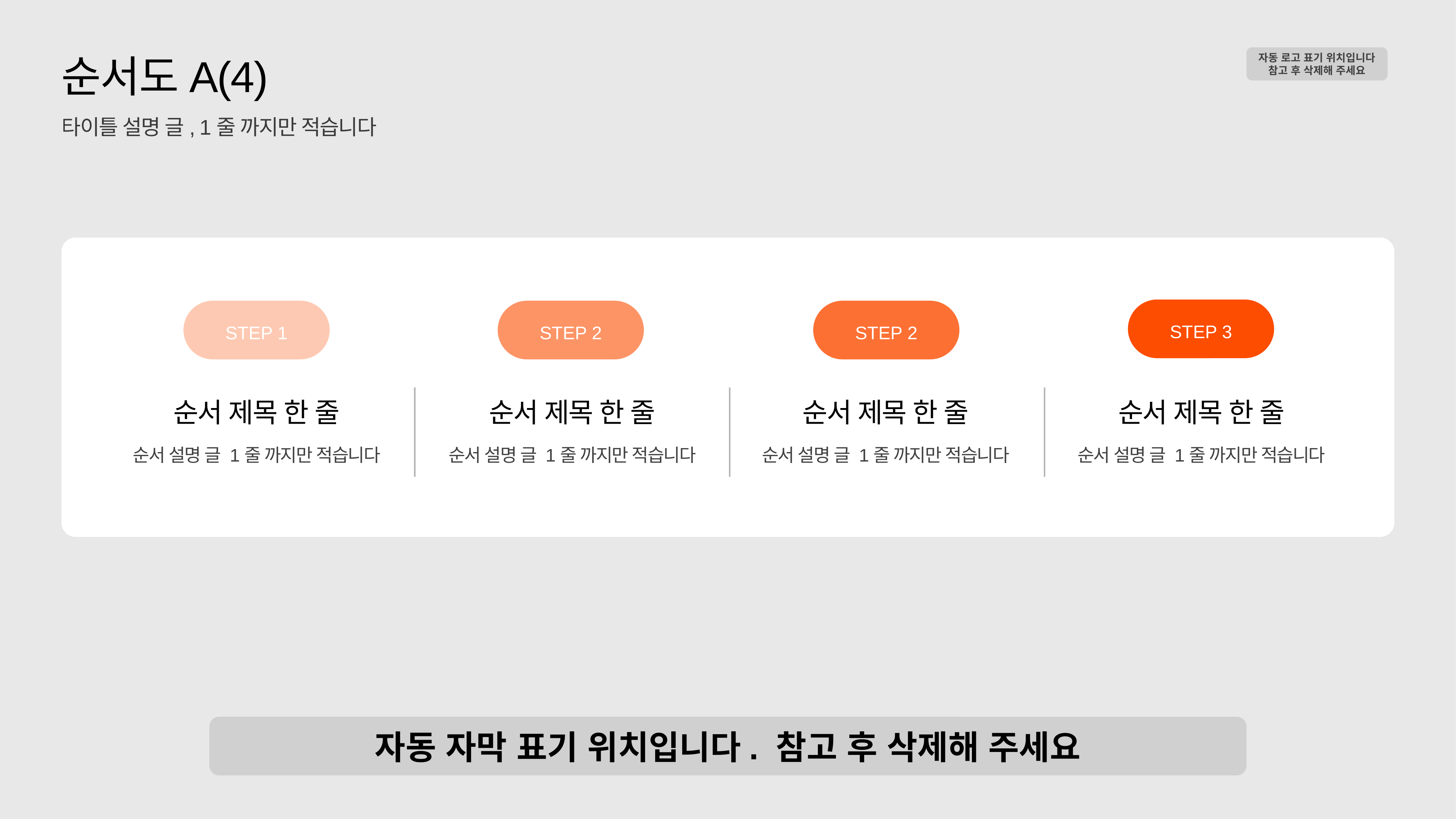

자동 로고 표기 위치입니다
참고 후 삭제해 주세요
순서도A(4)

타이틀 설명 글, 1줄 까지만 적습니다

STEP 3
STEP 1
STEP 2
STEP 2
순서 제목 한 줄
순서 설명 글 1줄 까지만 적습니다
순서 제목 한 줄
순서 설명 글 1줄 까지만 적습니다
순서 제목 한 줄
순서 설명 글 1줄 까지만 적습니다
순서 제목 한 줄
순서 설명 글 1줄 까지만 적습니다
자동 자막 표기 위치입니다. 참고 후 삭제해 주세요